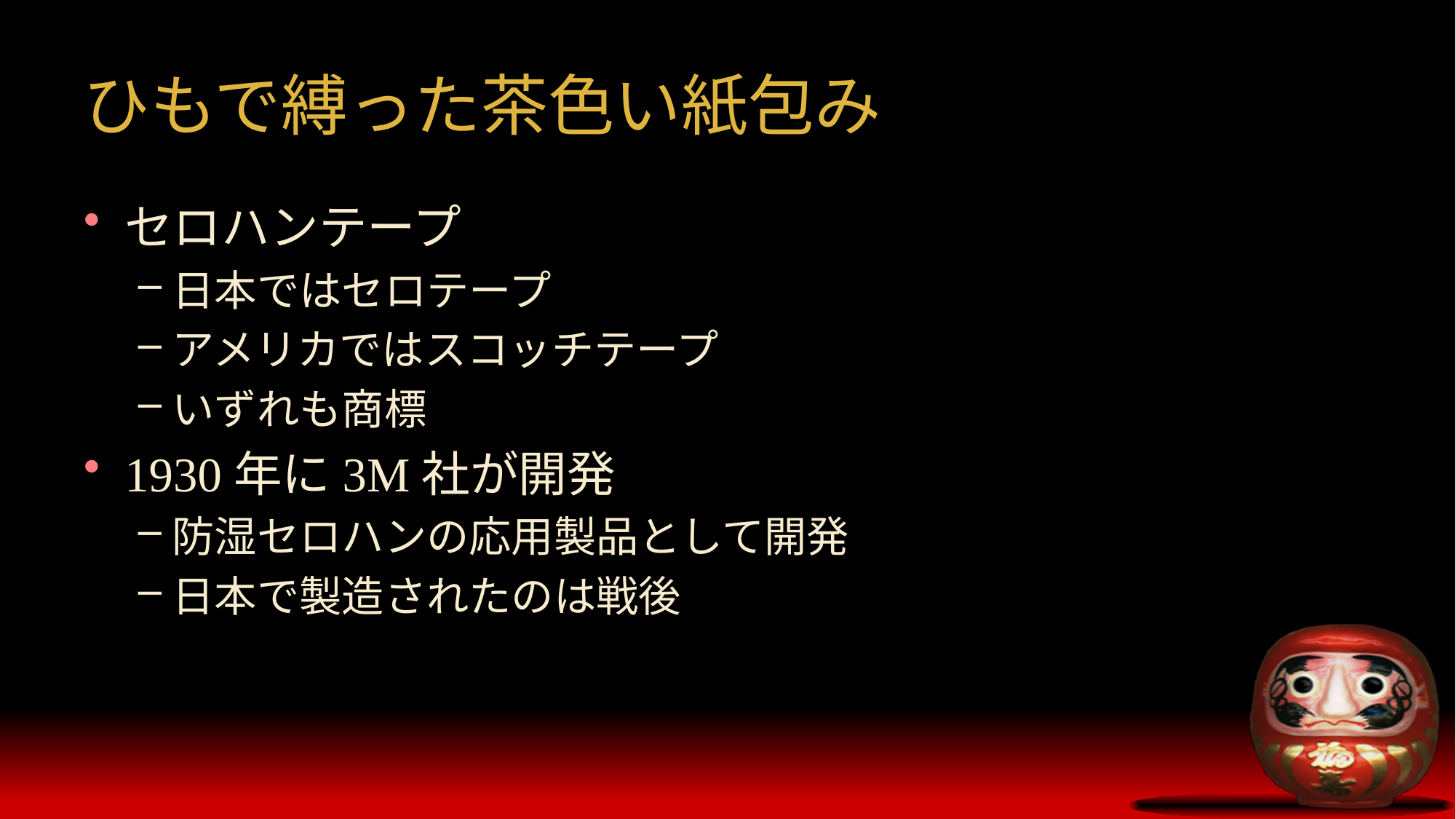

# ひもで縛った茶色い紙包み
セロハンテープ
日本ではセロテープ
アメリカではスコッチテープ
いずれも商標
1930年に3M社が開発
防湿セロハンの応用製品として開発
日本で製造されたのは戦後